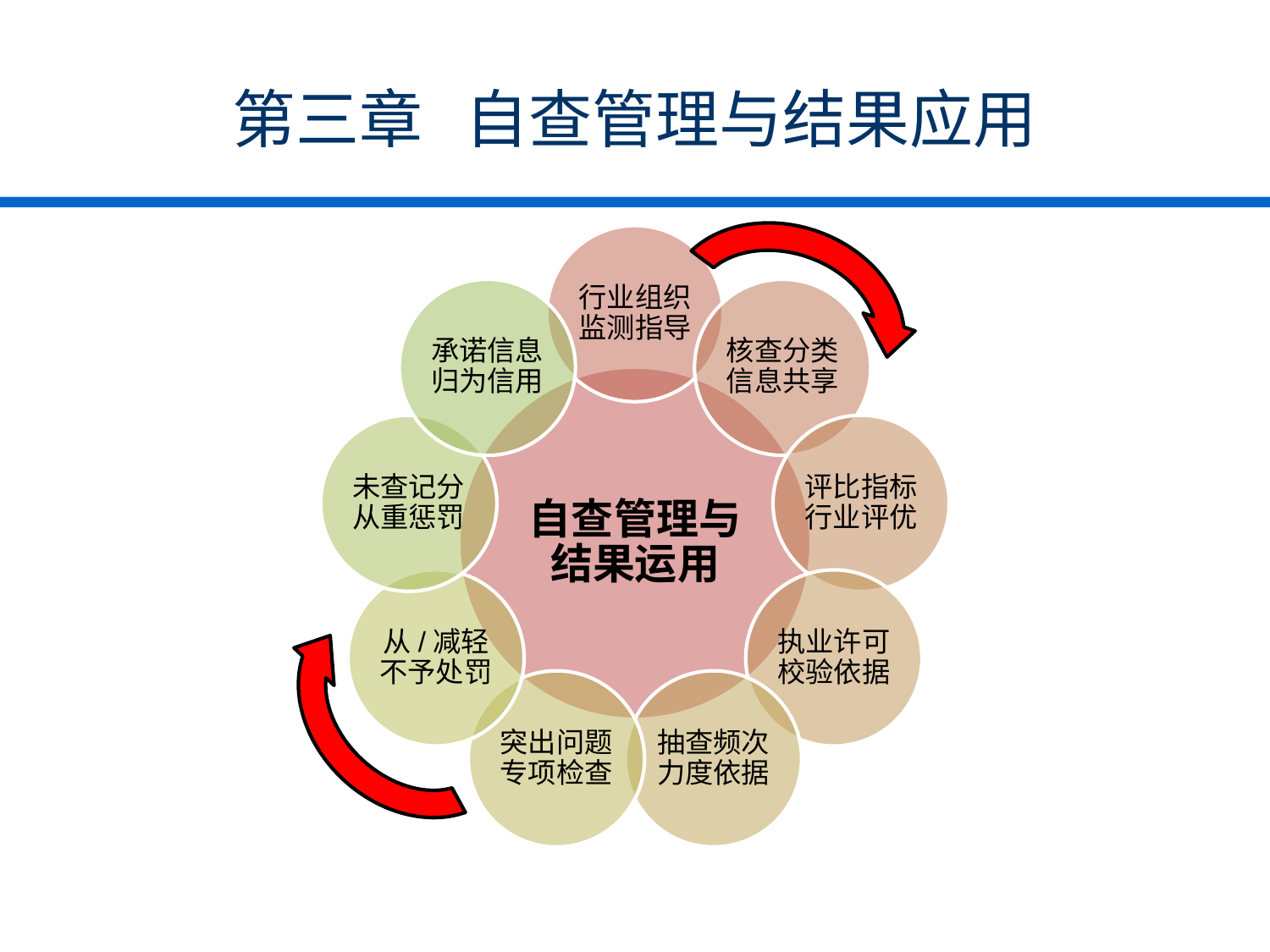

第三章   自查管理与结果应用

自查管理与结果运用
行业组织监测指导
核查分类信息共享
评比指标行业评优
执业许可校验依据
抽查频次力度依据
突出问题专项检查
从/减轻不予处罚
未查记分从重惩罚
承诺信息归为信用